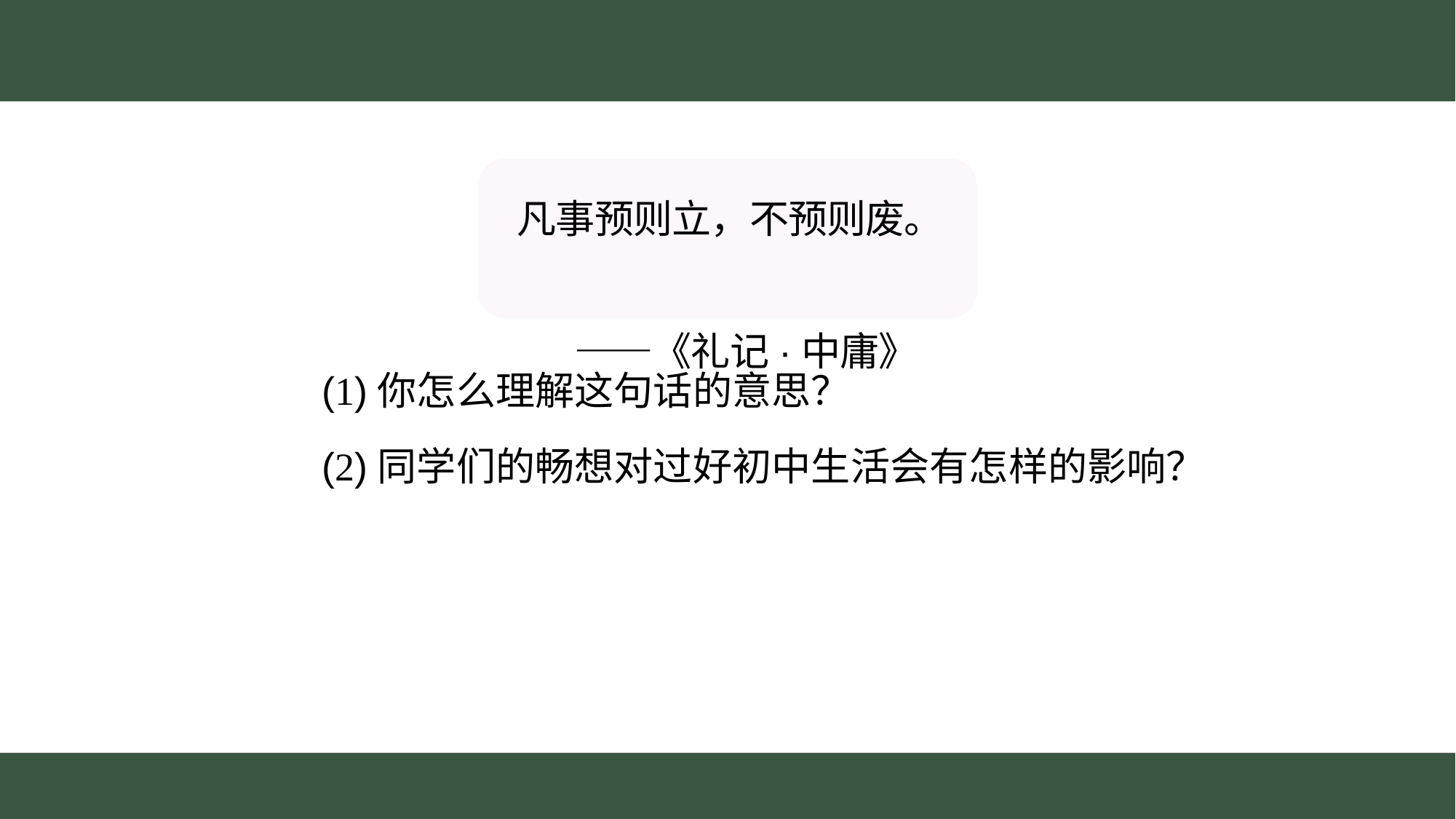

凡事预则立，不预则废。
       ——《礼记·中庸》
　　(1)你怎么理解这句话的意思？
　　(2)同学们的畅想对过好初中生活会有怎样的影响？